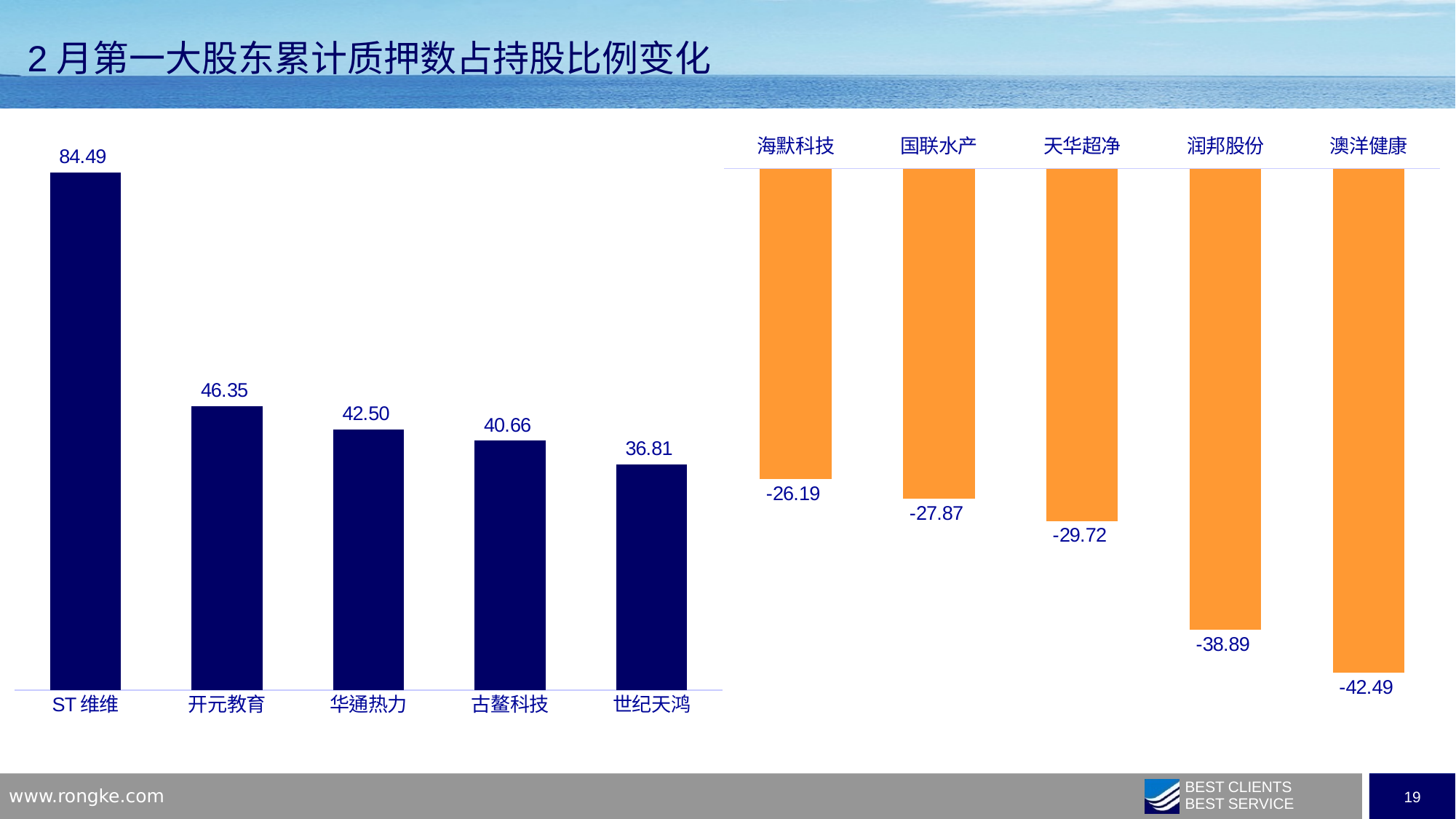

2月第一大股东累计质押数占持股比例变化

### Chart

| Category |  |
|---|---|
| 海默科技 | -26.1869 |
| 国联水产 | -27.865100000000005 |
| 天华超净 | -29.7202 |
| 润邦股份 | -38.887600000000006 |
| 澳洋健康 | -42.49000000000001 |

### Chart

| Category |  |
|---|---|
| ST维维 | 84.494 |
| 开元教育 | 46.345400000000005 |
| 华通热力 | 42.497 |
| 古鳌科技 | 40.66 |
| 世纪天鸿 | 36.814899999999994 |